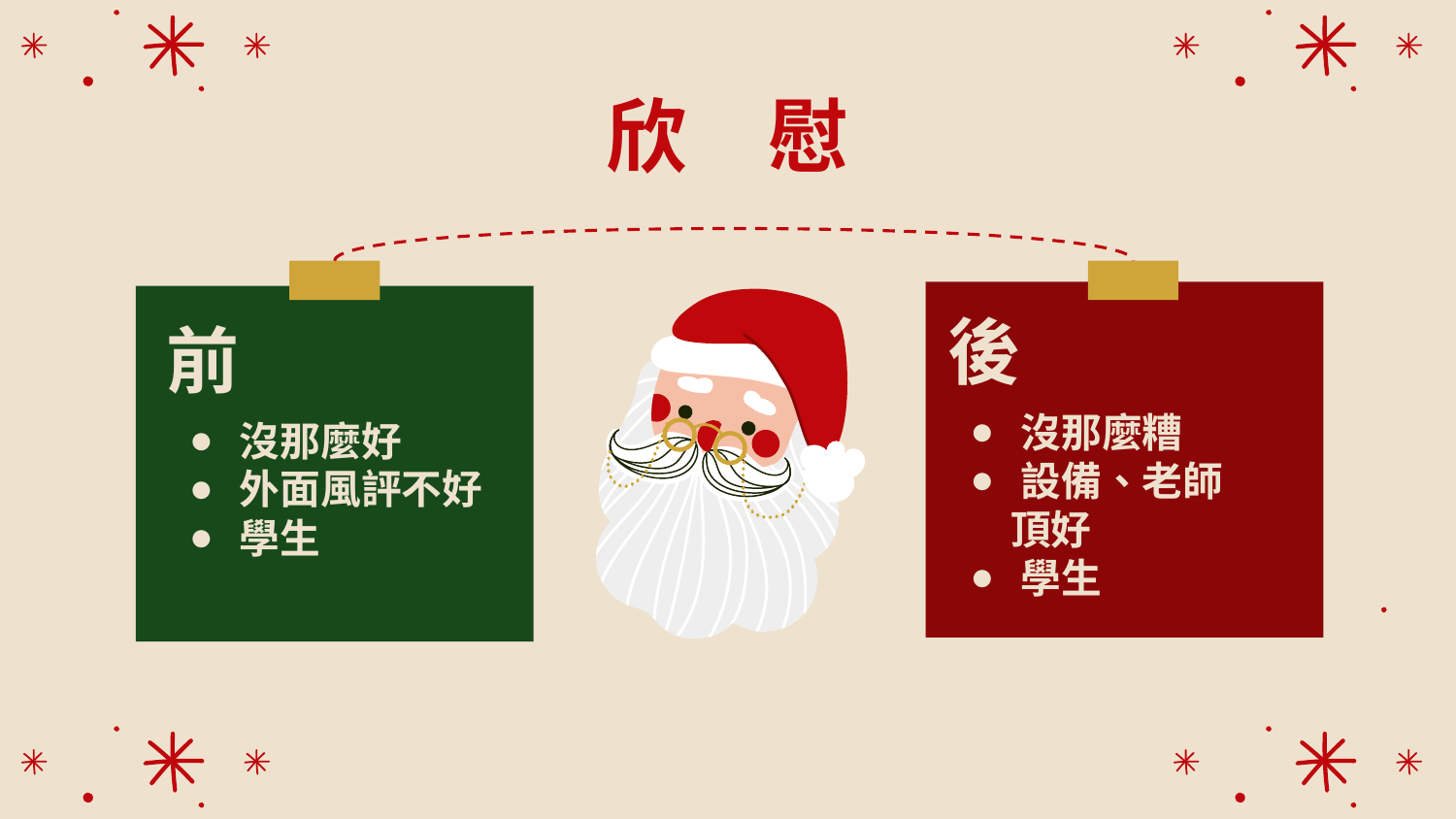

# 欣　慰

後
前
沒那麼糟
設備、老師
　頂好
學生

沒那麼好
外面風評不好
學生